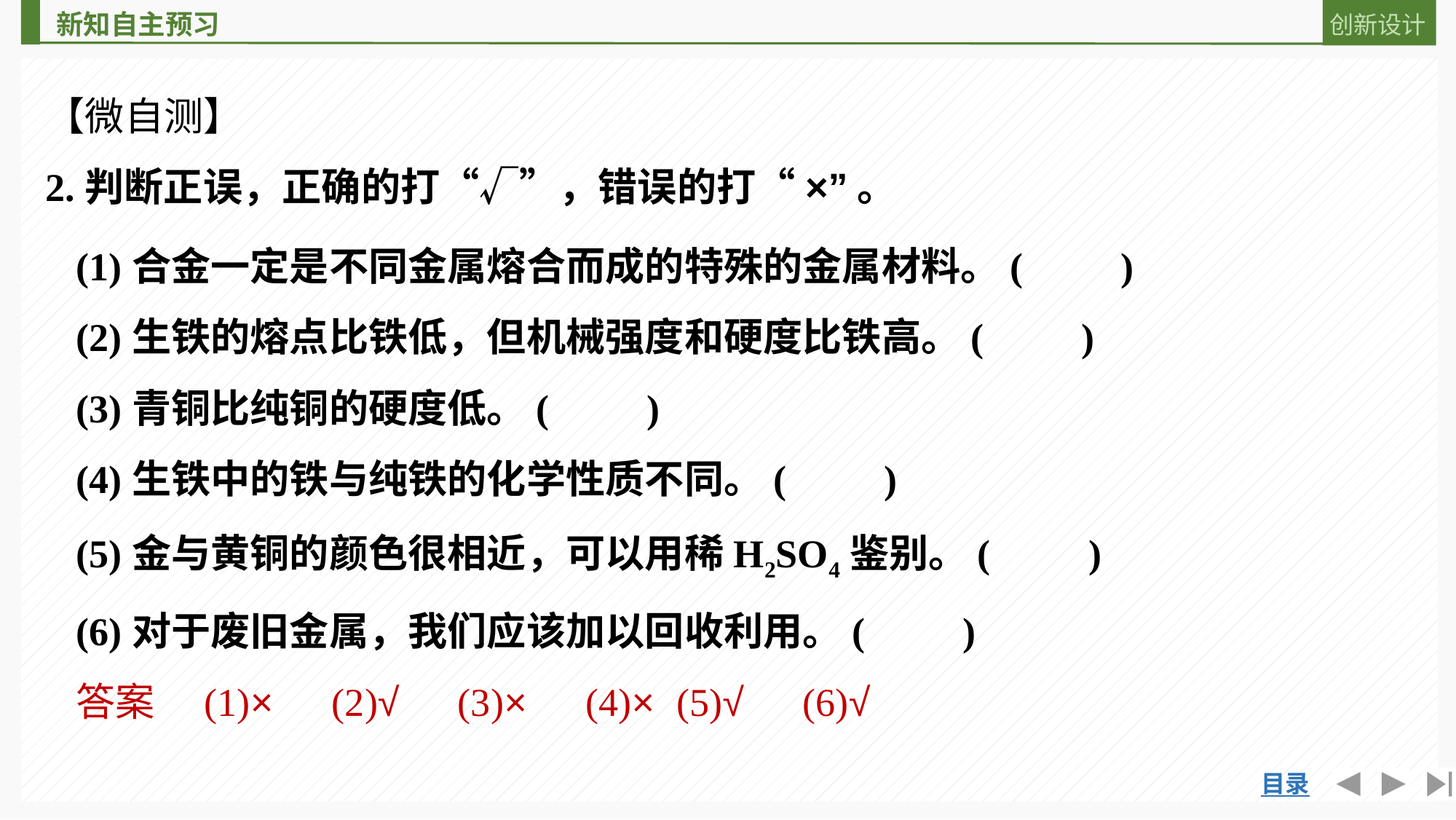

【微自测】
2.判断正误，正确的打“√”，错误的打“×”。
(1)合金一定是不同金属熔合而成的特殊的金属材料。(　　)
(2)生铁的熔点比铁低，但机械强度和硬度比铁高。(　　)
(3)青铜比纯铜的硬度低。(　　)
(4)生铁中的铁与纯铁的化学性质不同。(　　)
(5)金与黄铜的颜色很相近，可以用稀H2SO4鉴别。(　　)
(6)对于废旧金属，我们应该加以回收利用。(　　)
答案　(1)×　(2)√　(3)×　(4)×  (5)√　(6)√